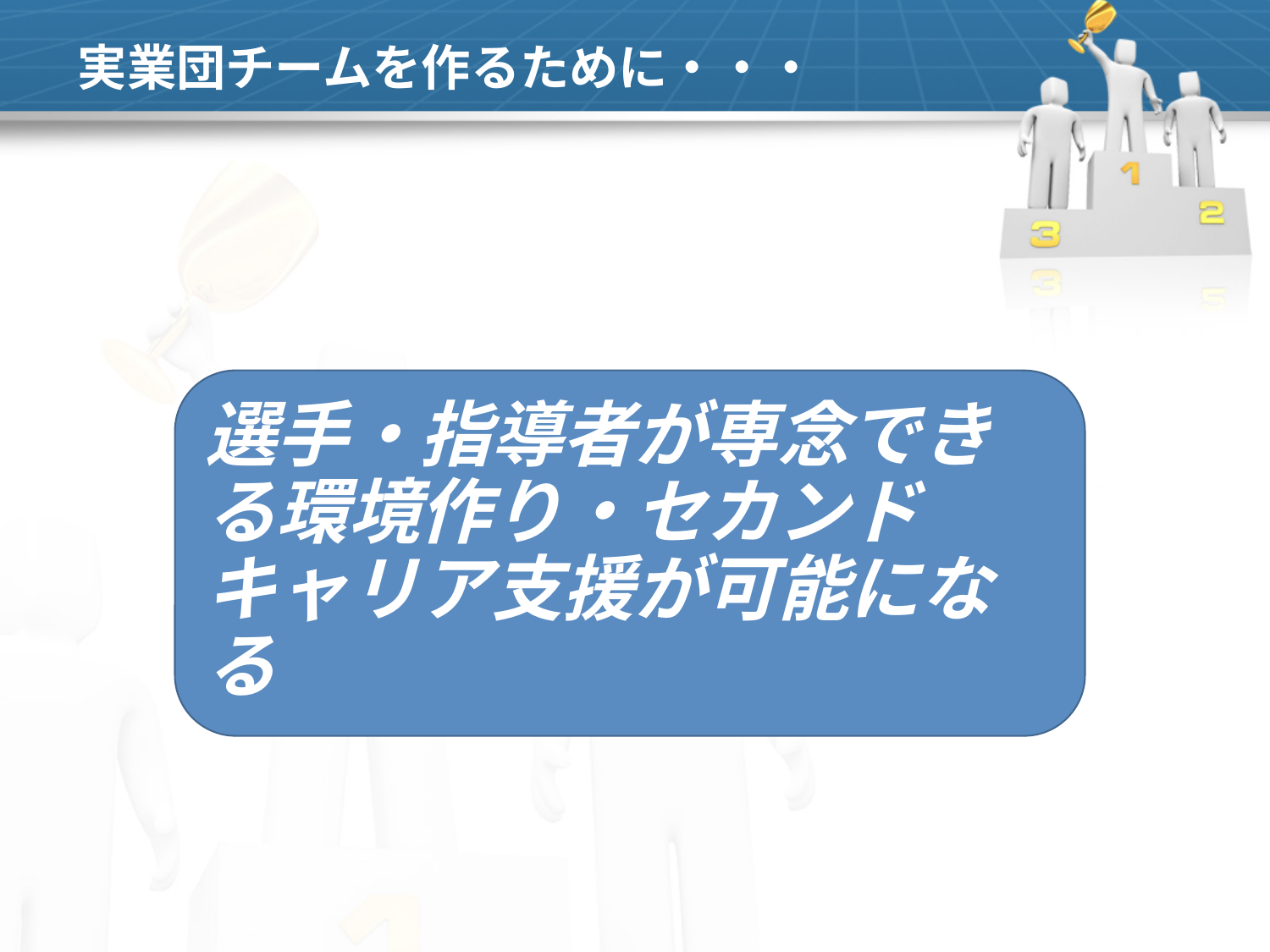

# 実業団チームを作るために・・・
選手・指導者が専念できる環境作り・セカンドキャリア支援が可能になる